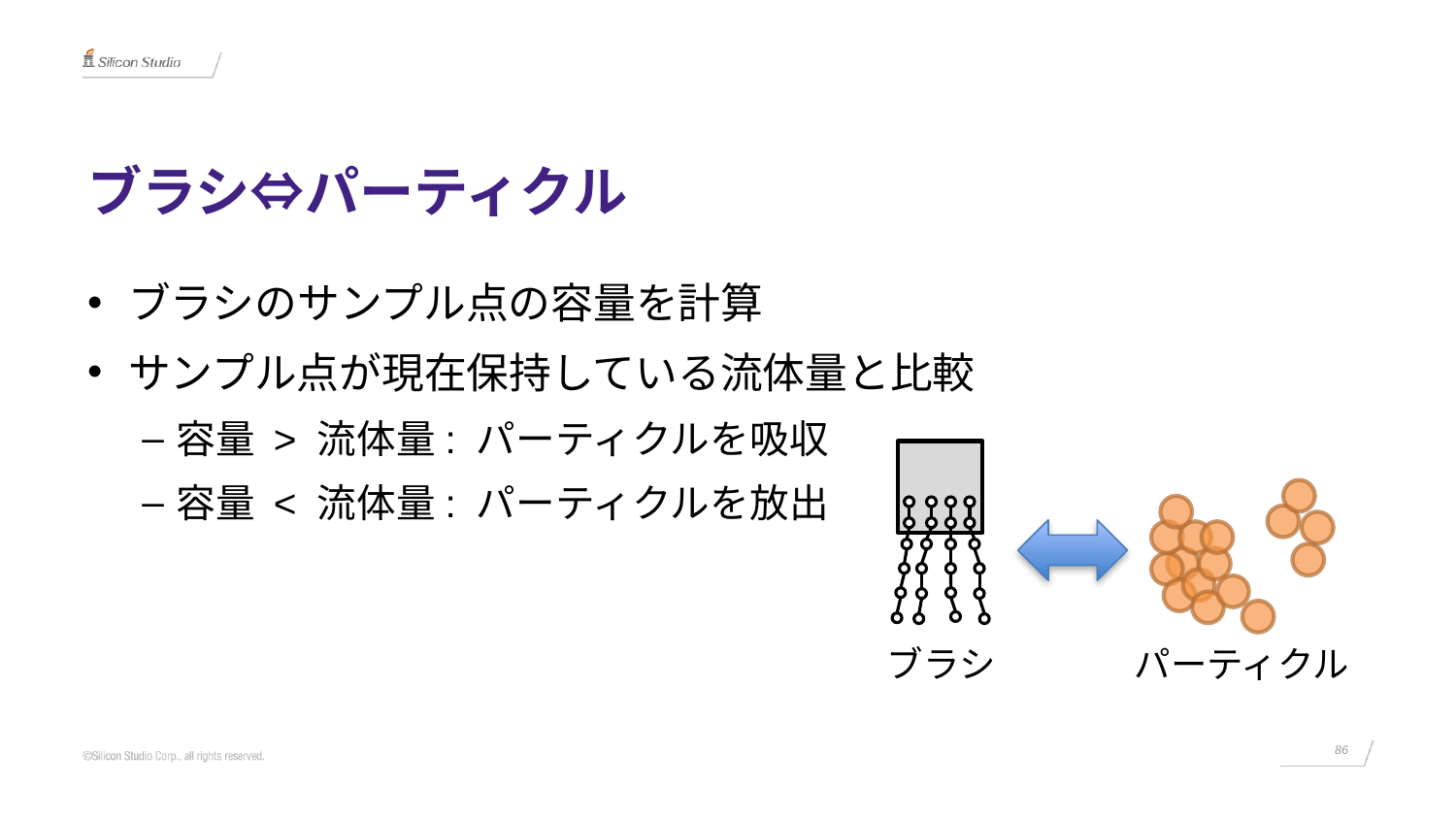

# ブラシ⇔パーティクル
ブラシのサンプル点の容量を計算
サンプル点が現在保持している流体量と比較
容量 > 流体量: パーティクルを吸収
容量 < 流体量: パーティクルを放出

ブラシ
パーティクル
86